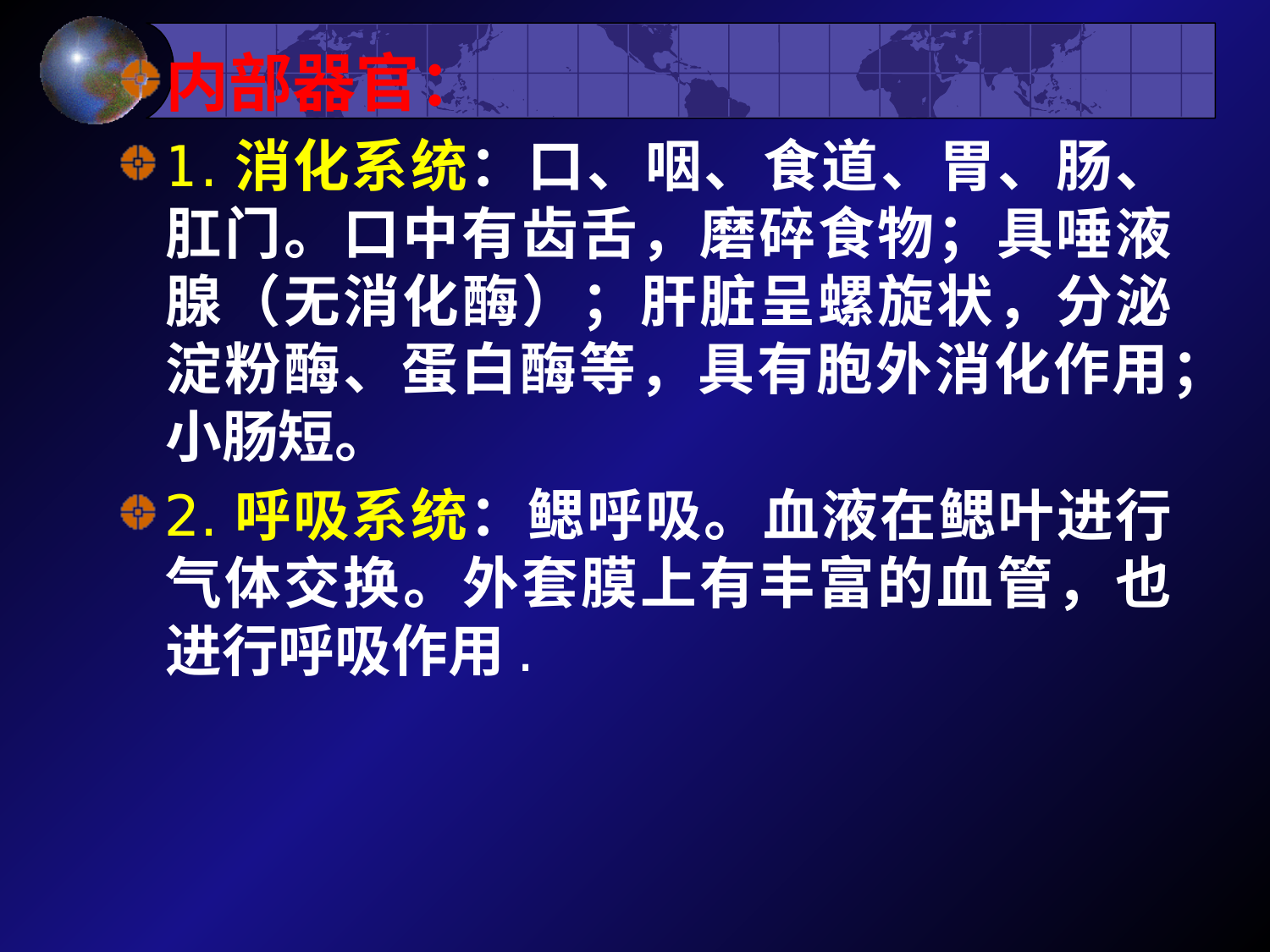

内部器官：
1.消化系统：口、咽、食道、胃、肠、肛门。口中有齿舌，磨碎食物；具唾液腺（无消化酶）；肝脏呈螺旋状，分泌淀粉酶、蛋白酶等，具有胞外消化作用；小肠短。
2.呼吸系统：鳃呼吸。血液在鳃叶进行气体交换。外套膜上有丰富的血管，也进行呼吸作用.